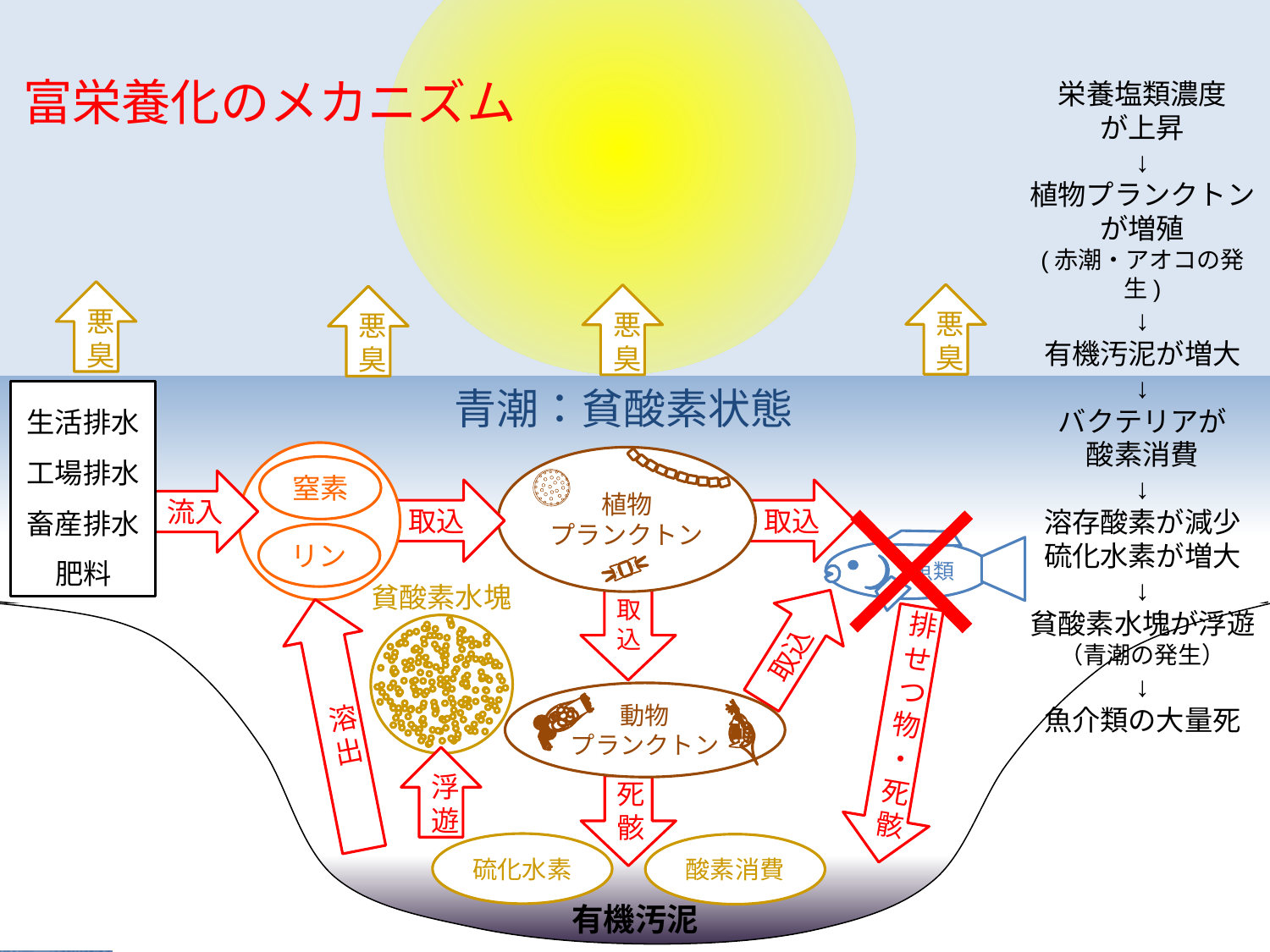

富栄養化のメカニズム
栄養塩類濃度
が上昇
↓
植物プランクトンが増殖
(赤潮・アオコの発生)
↓
有機汚泥が増大
↓
バクテリアが
酸素消費
↓
溶存酸素が減少
硫化水素が増大
↓
貧酸素水塊が浮遊
（青潮の発生）
↓
魚介類の大量死
悪臭
悪臭
悪臭
悪臭

赤潮

青潮：貧酸素状態
生活排水
工場排水
畜産排水
肥料

窒素
リン

植物
プランクトン

流入
取込
取込

　　魚類

貧酸素水塊

取込
溶出

有機汚泥
取込
排せつ物・死骸
動物
プランクトン

浮遊
死骸
硫化水素
酸素消費